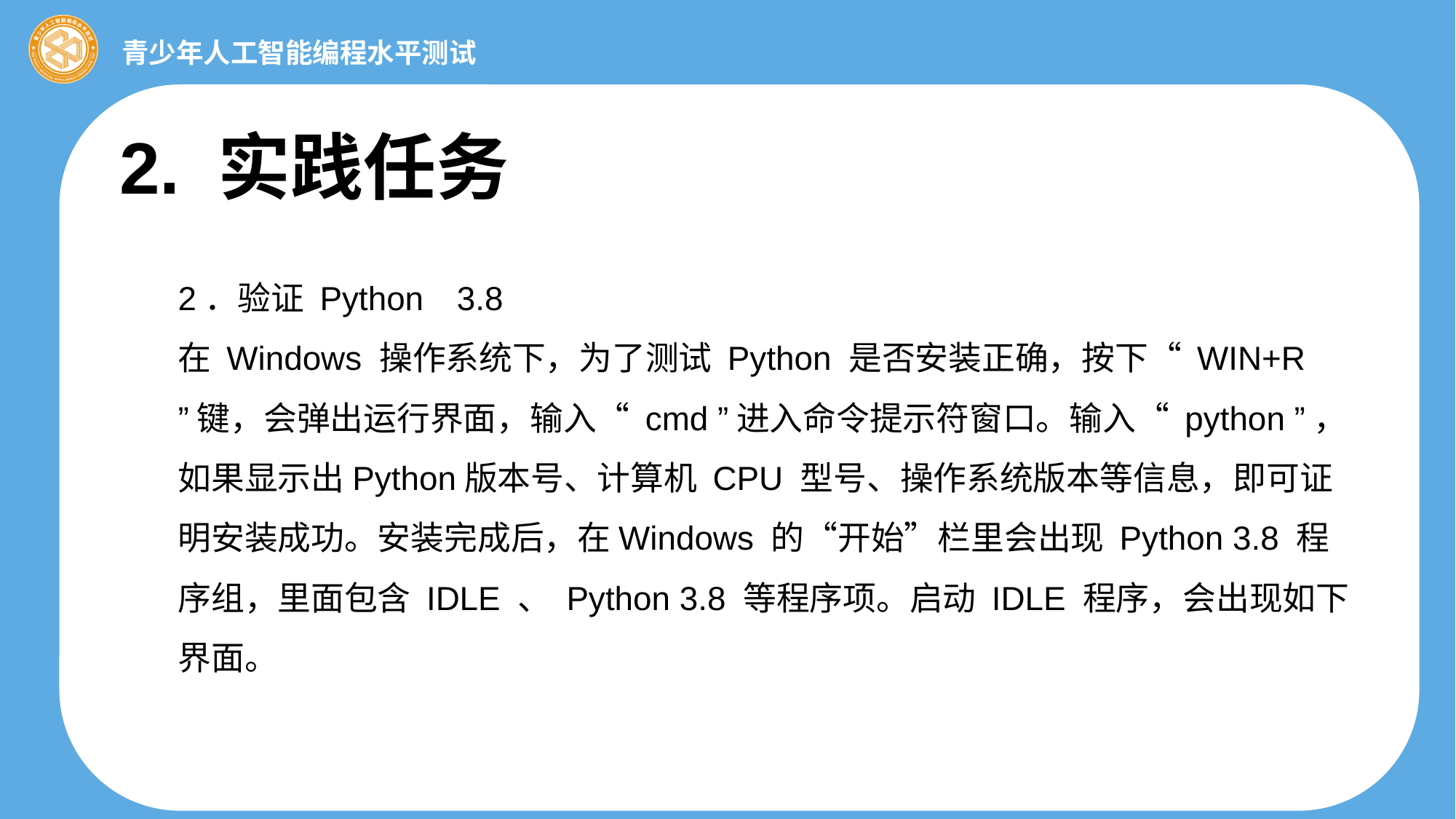

2. 实践任务
2．验证 Python 3.8
在 Windows 操作系统下，为了测试 Python 是否安装正确，按下“ WIN+R ”键，会弹出运行界面，输入“ cmd ”进入命令提示符窗口。输入“ python ”，如果显示出Python版本号、计算机 CPU 型号、操作系统版本等信息，即可证明安装成功。安装完成后，在Windows 的“开始”栏里会出现 Python 3.8 程序组，里面包含 IDLE 、 Python 3.8 等程序项。启动 IDLE 程序，会出现如下界面。